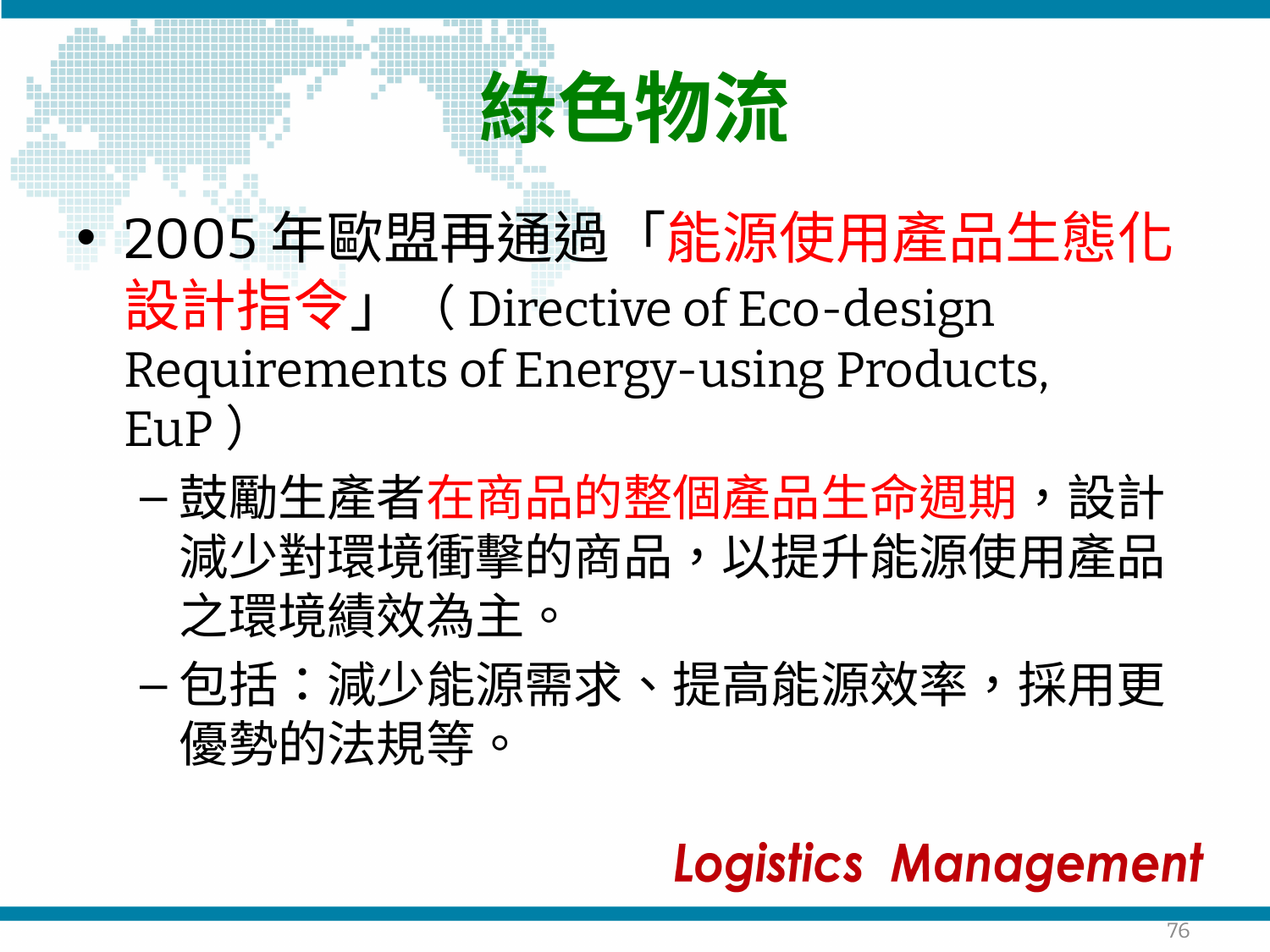

# 綠色物流
2005年歐盟再通過「能源使用產品生態化設計指令」（Directive of Eco-design Requirements of Energy-using Products, EuP）
鼓勵生產者在商品的整個產品生命週期，設計減少對環境衝擊的商品，以提升能源使用產品之環境績效為主。
包括：減少能源需求、提高能源效率，採用更優勢的法規等。
76